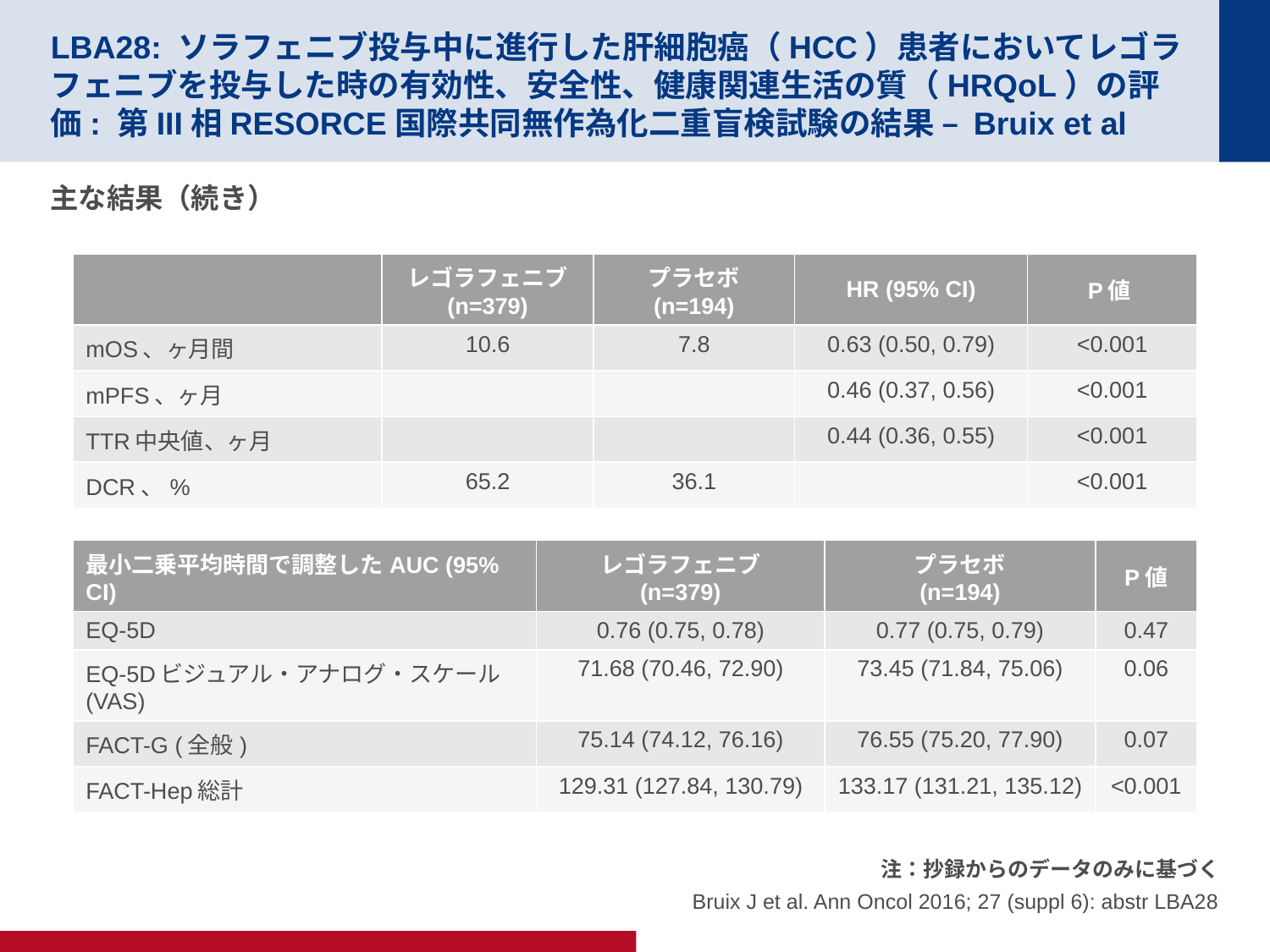

# LBA28: ソラフェニブ投与中に進行した肝細胞癌（HCC）患者においてレゴラフェニブを投与した時の有効性、安全性、健康関連生活の質（HRQoL）の評価: 第III相RESORCE国際共同無作為化二重盲検試験の結果 – Bruix et al
主な結果（続き）
|  | レゴラフェニブ (n=379) | プラセボ (n=194) | HR (95% CI) | P値 |
| --- | --- | --- | --- | --- |
| mOS、ヶ月間 | 10.6 | 7.8 | 0.63 (0.50, 0.79) | <0.001 |
| mPFS、ヶ月 |  |  | 0.46 (0.37, 0.56) | <0.001 |
| TTR中央値、ヶ月 |  |  | 0.44 (0.36, 0.55) | <0.001 |
| DCR、% | 65.2 | 36.1 |  | <0.001 |
| 最小二乗平均時間で調整したAUC (95% CI) | レゴラフェニブ (n=379) | プラセボ (n=194) | P値 |
| --- | --- | --- | --- |
| EQ-5D | 0.76 (0.75, 0.78) | 0.77 (0.75, 0.79) | 0.47 |
| EQ-5Dビジュアル・アナログ・スケール (VAS) | 71.68 (70.46, 72.90) | 73.45 (71.84, 75.06) | 0.06 |
| FACT-G (全般) | 75.14 (74.12, 76.16) | 76.55 (75.20, 77.90) | 0.07 |
| FACT-Hep総計 | 129.31 (127.84, 130.79) | 133.17 (131.21, 135.12) | <0.001 |
注：抄録からのデータのみに基づく
Bruix J et al. Ann Oncol 2016; 27 (suppl 6): abstr LBA28